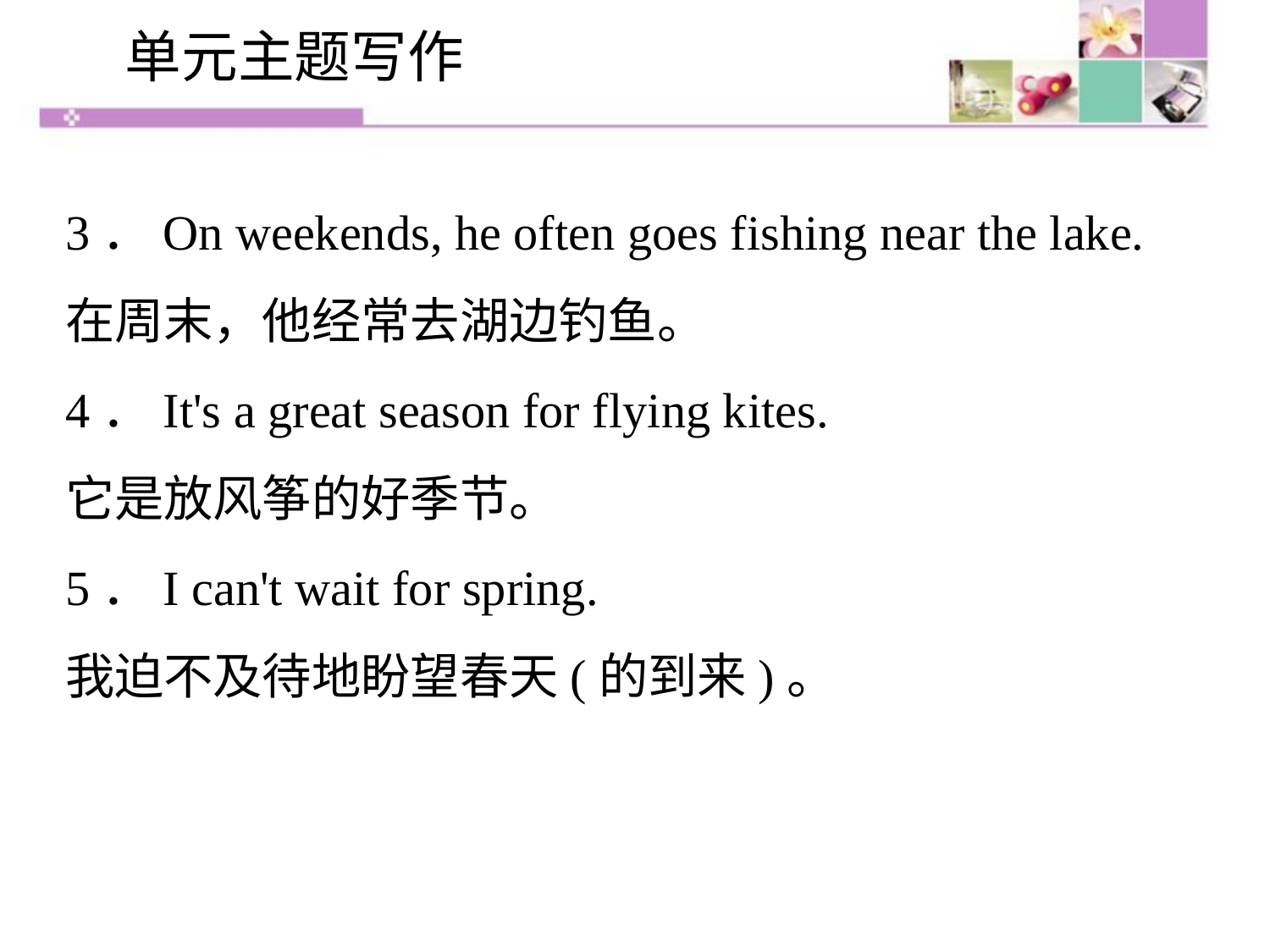

单元主题写作
3．On weekends, he often goes fishing near the lake.
在周末，他经常去湖边钓鱼。
4．It's a great season for flying kites.
它是放风筝的好季节。
5．I can't wait for spring.
我迫不及待地盼望春天(的到来)。